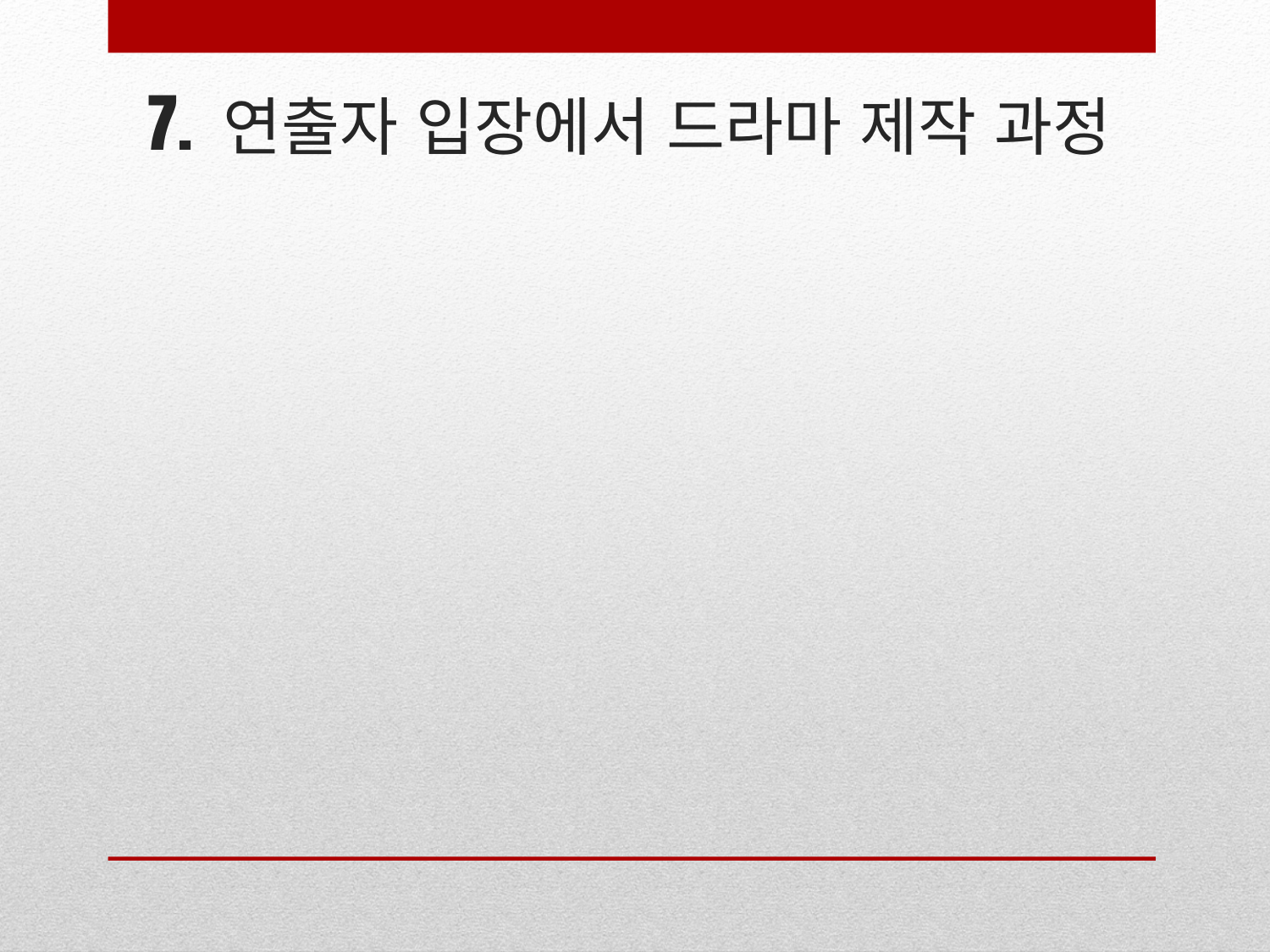

# 7. 연출자 입장에서 드라마 제작 과정